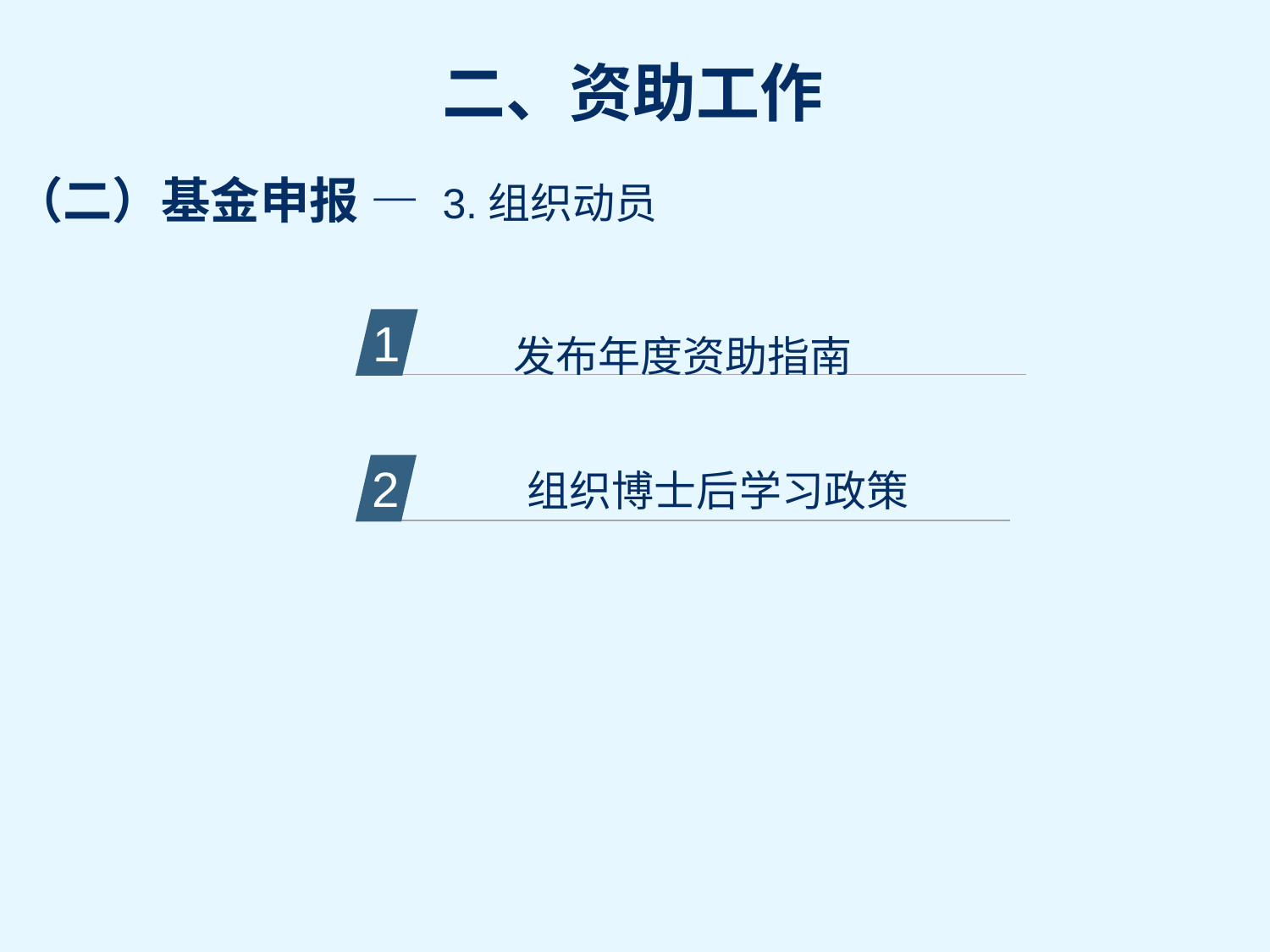

（二）基金申报 — 3.组织动员
发布年度资助指南
1

组织博士后学习政策
2